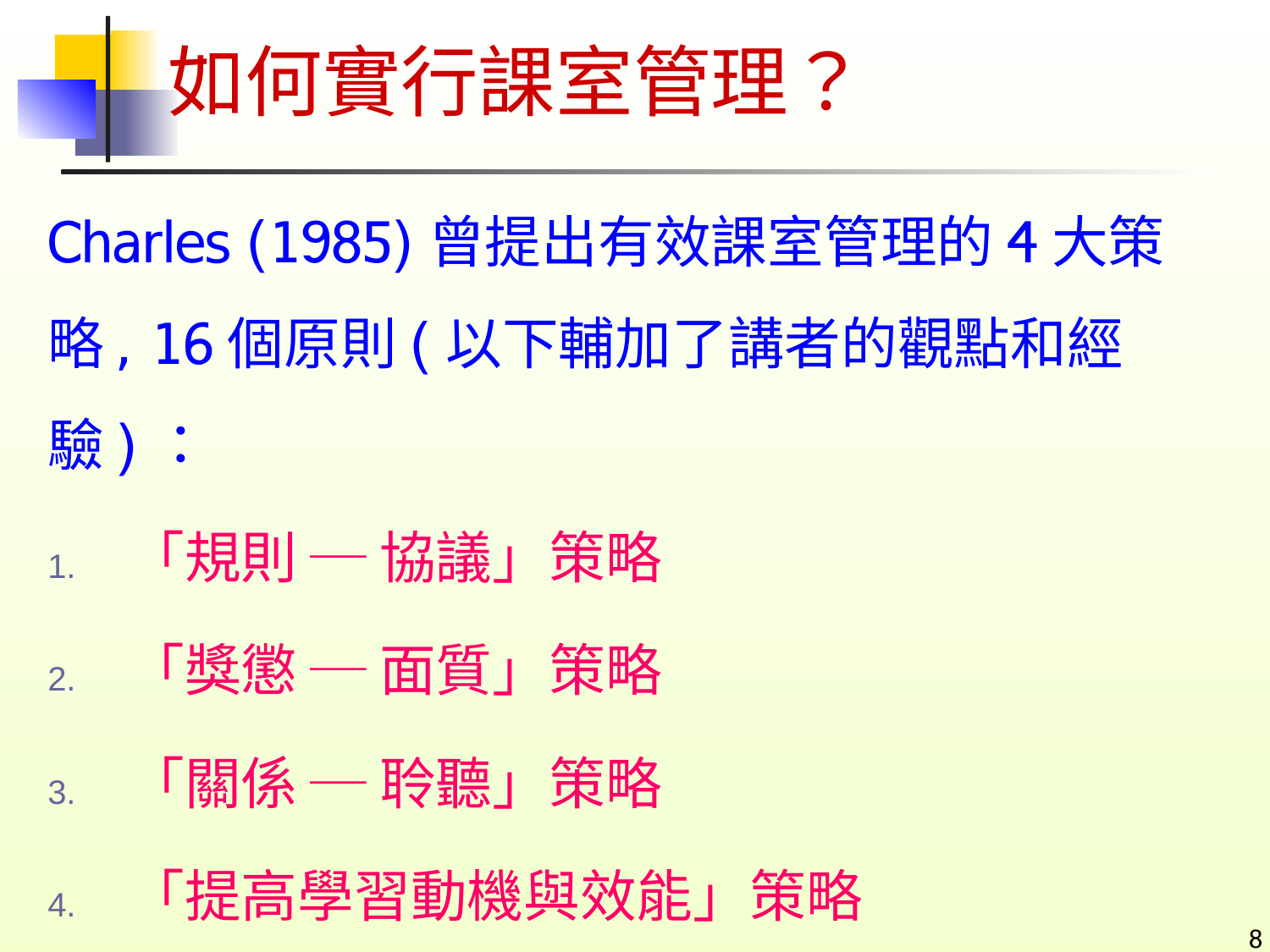

# 如何實行課室管理？
Charles (1985)曾提出有效課室管理的4大策略, 16個原則(以下輔加了講者的觀點和經驗)：
「規則 ─ 協議」策略
「獎懲 ─ 面質」策略
「關係 ─ 聆聽」策略
「提高學習動機與效能」策略

8